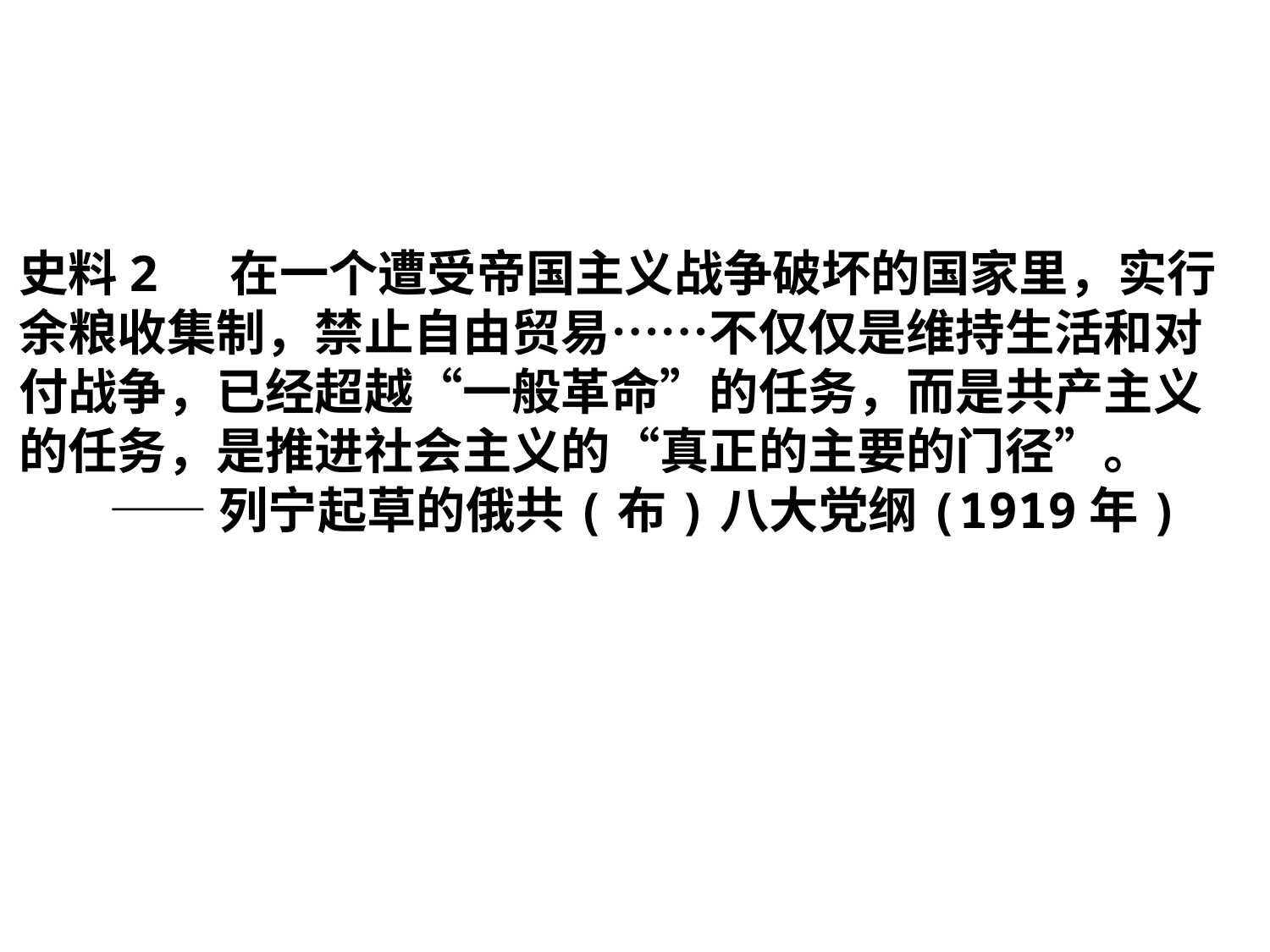

史料2  在一个遭受帝国主义战争破坏的国家里，实行余粮收集制，禁止自由贸易……不仅仅是维持生活和对付战争，已经超越“一般革命”的任务，而是共产主义的任务，是推进社会主义的“真正的主要的门径”。
        ——列宁起草的俄共(布)八大党纲(1919年)